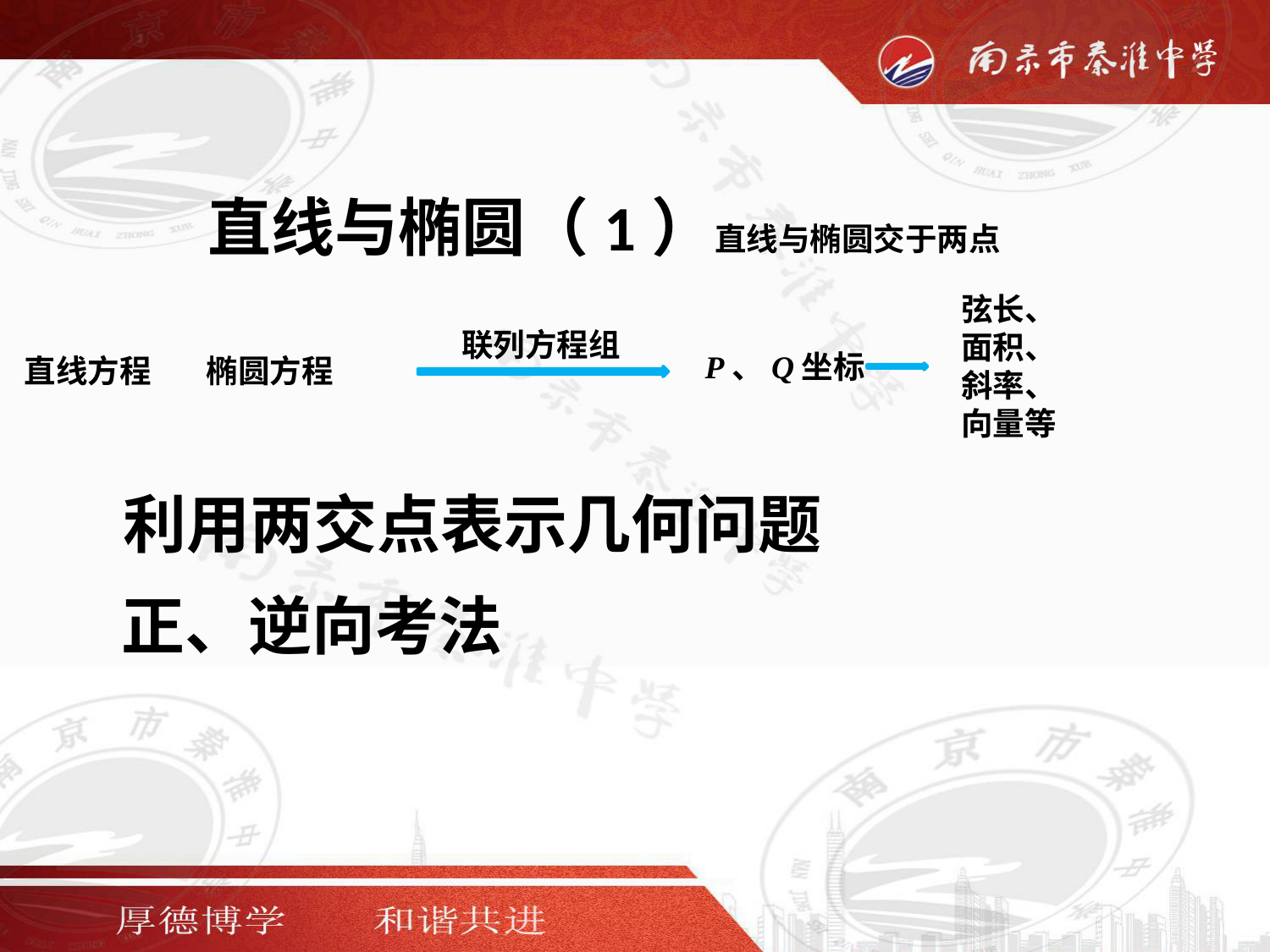

直线与椭圆（1）直线与椭圆交于两点
弦长、
面积、
斜率、
向量等
联列方程组
P、Q坐标
直线方程
椭圆方程

利用两交点表示几何问题
正、逆向考法